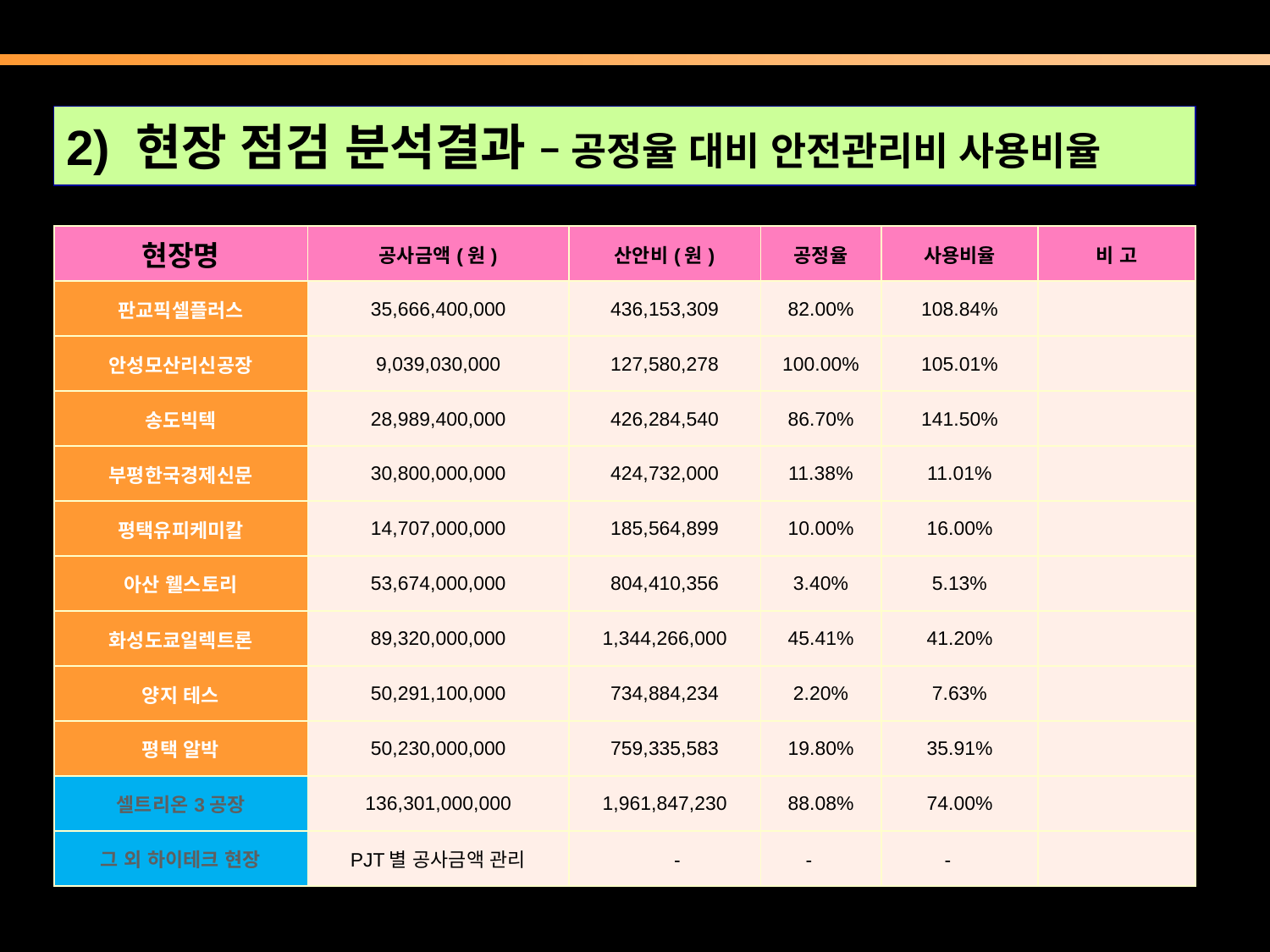

2) 현장 점검 분석결과 – 공정율 대비 안전관리비 사용비율
| 현장명 | 공사금액(원) | 산안비(원) | 공정율 | 사용비율 | 비 고 |
| --- | --- | --- | --- | --- | --- |
| 판교픽셀플러스 | 35,666,400,000 | 436,153,309 | 82.00% | 108.84% |  |
| 안성모산리신공장 | 9,039,030,000 | 127,580,278 | 100.00% | 105.01% |  |
| 송도빅텍 | 28,989,400,000 | 426,284,540 | 86.70% | 141.50% |  |
| 부평한국경제신문 | 30,800,000,000 | 424,732,000 | 11.38% | 11.01% |  |
| 평택유피케미칼 | 14,707,000,000 | 185,564,899 | 10.00% | 16.00% |  |
| 아산 웰스토리 | 53,674,000,000 | 804,410,356 | 3.40% | 5.13% |  |
| 화성도쿄일렉트론 | 89,320,000,000 | 1,344,266,000 | 45.41% | 41.20% |  |
| 양지 테스 | 50,291,100,000 | 734,884,234 | 2.20% | 7.63% |  |
| 평택 알박 | 50,230,000,000 | 759,335,583 | 19.80% | 35.91% |  |
| 셀트리온3공장 | 136,301,000,000 | 1,961,847,230 | 88.08% | 74.00% |  |
| 그 외 하이테크 현장 | PJT별 공사금액 관리 | - | - | - |  |